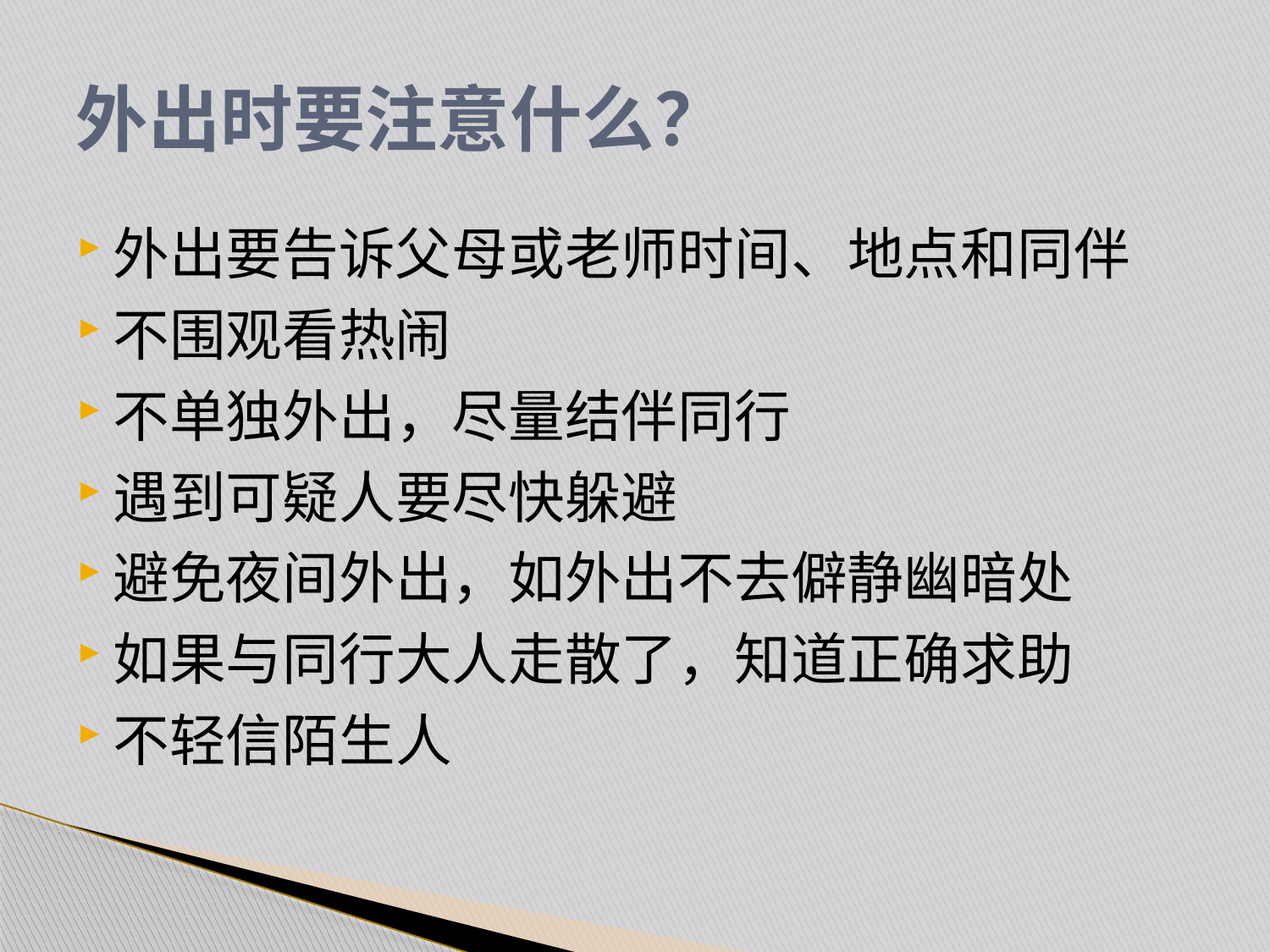

# 外出时要注意什么？
外出要告诉父母或老师时间、地点和同伴
不围观看热闹
不单独外出，尽量结伴同行
遇到可疑人要尽快躲避
避免夜间外出，如外出不去僻静幽暗处
如果与同行大人走散了，知道正确求助
不轻信陌生人